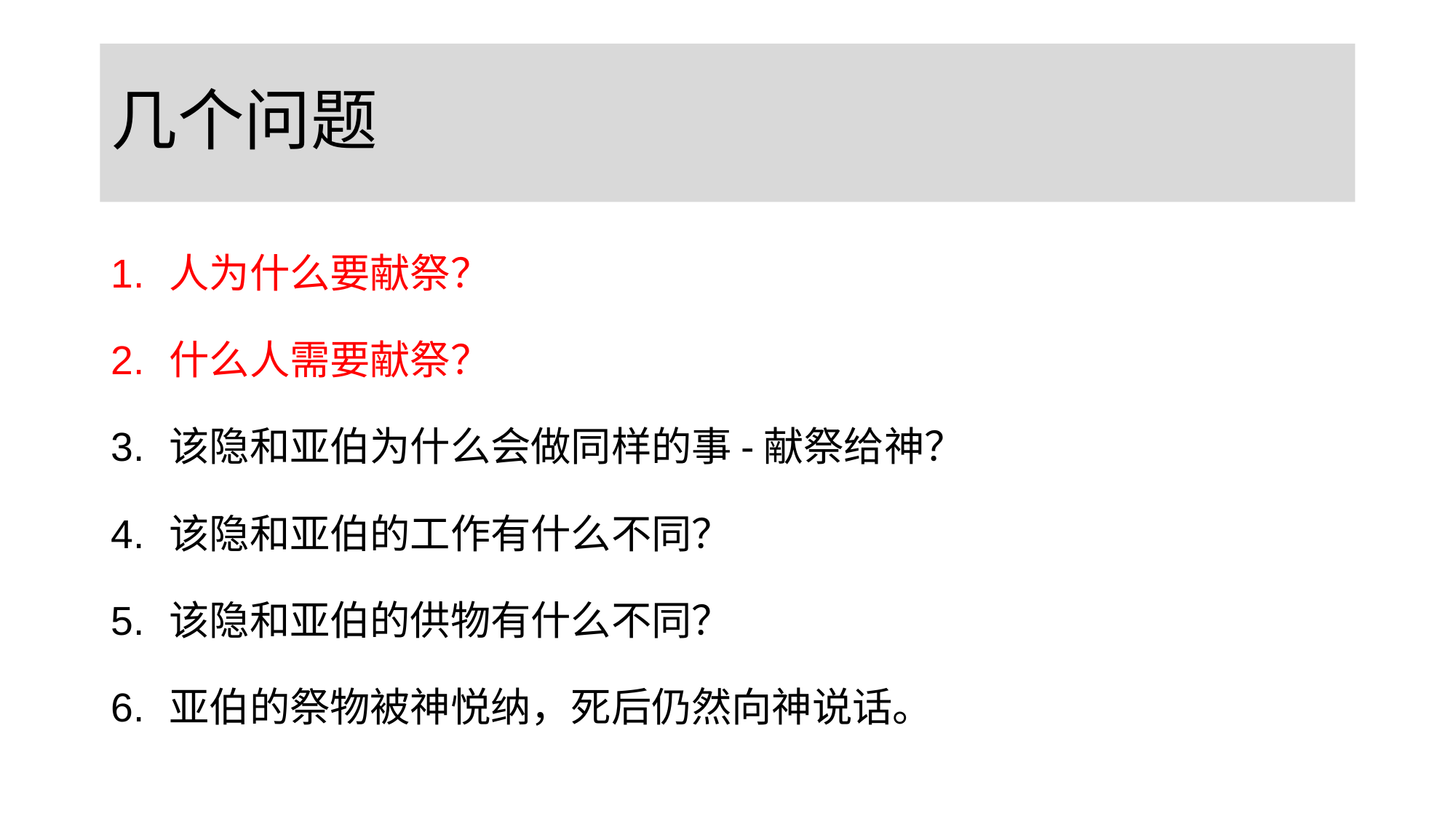

# 几个问题
人为什么要献祭？
什么人需要献祭？
该隐和亚伯为什么会做同样的事-献祭给神？
该隐和亚伯的工作有什么不同？
该隐和亚伯的供物有什么不同？
亚伯的祭物被神悦纳，死后仍然向神说话。